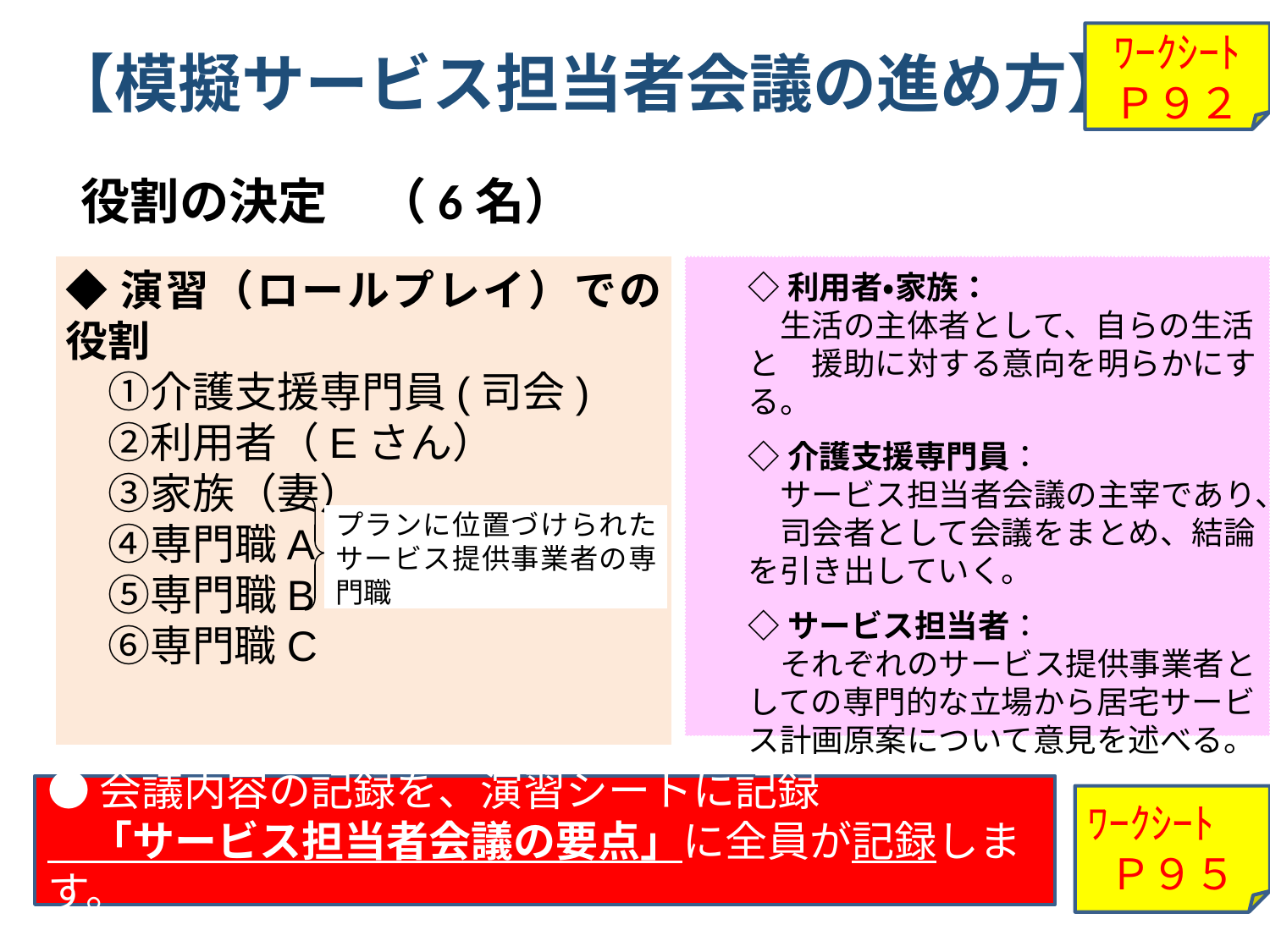

ﾜｰｸｼｰﾄ
Ｐ９２
【模擬サービス担当者会議の進め方】

　役割の決定　（6名）
◆演習（ロールプレイ）での役割
　①介護支援専門員(司会)
　②利用者（Eさん）
　③家族（妻）
　④専門職A
　⑤専門職B
　⑥専門職C

◇利用者・家族：
　生活の主体者として、自らの生活と　援助に対する意向を明らかにする。

◇介護支援専門員：
　サービス担当者会議の主宰であり、
　司会者として会議をまとめ、結論を引き出していく。

◇サービス担当者：
　それぞれのサービス提供事業者としての専門的な立場から居宅サービス計画原案について意見を述べる。

プランに位置づけられたサービス提供事業者の専門職

●会議内容の記録を、演習シートに記録
　「サービス担当者会議の要点」に全員が記録します。
ﾜｰｸｼｰﾄ
Ｐ９５